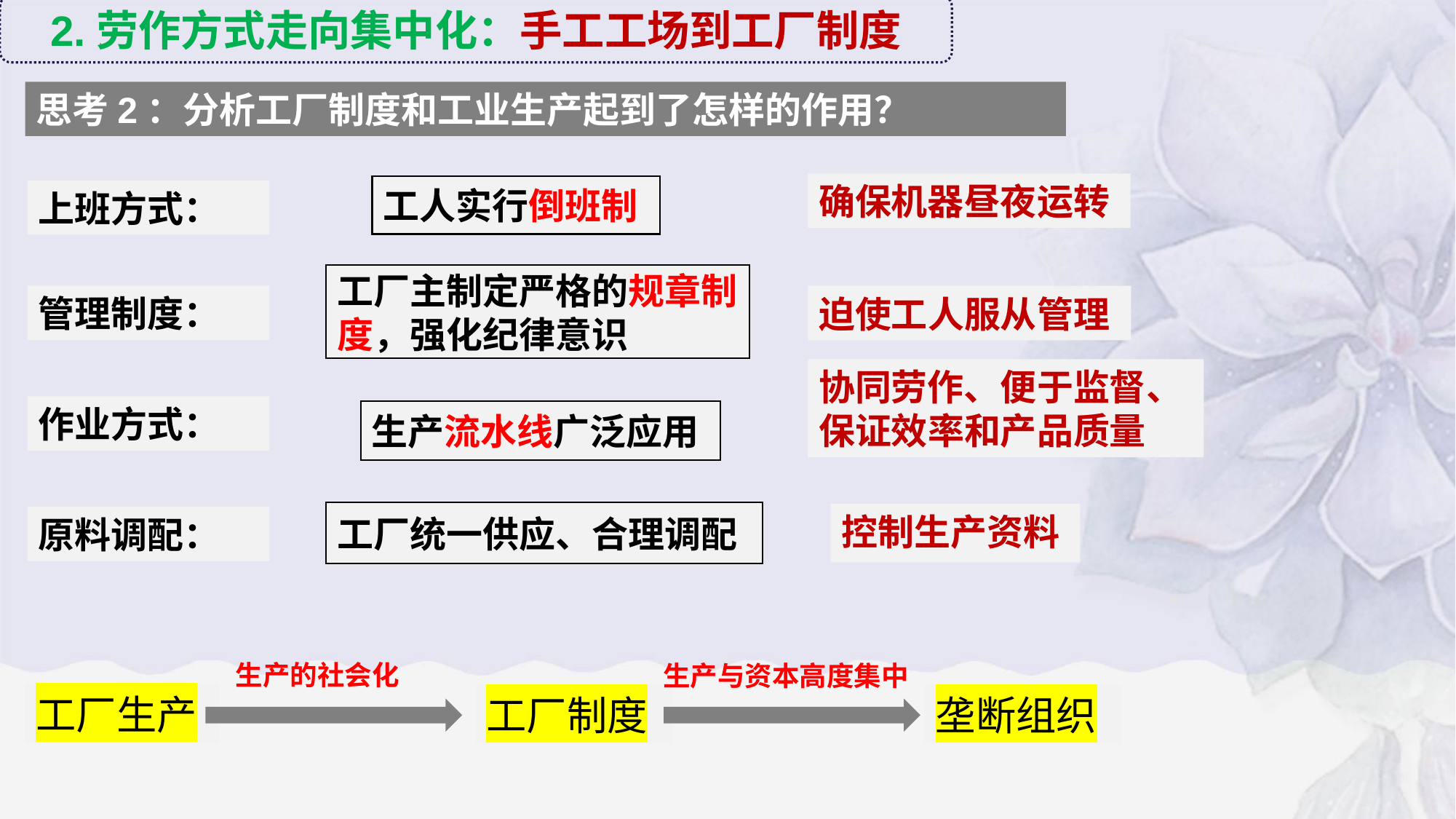

2.劳作方式走向集中化：手工工场到工厂制度
思考2：分析工厂制度和工业生产起到了怎样的作用？
确保机器昼夜运转
工人实行倒班制
上班方式：
管理制度：
作业方式：
原料调配：
工厂主制定严格的规章制度，强化纪律意识
迫使工人服从管理
协同劳作、便于监督、保证效率和产品质量
生产流水线广泛应用
工厂统一供应、合理调配
控制生产资料
生产的社会化
生产与资本高度集中
工厂生产
工厂制度
垄断组织